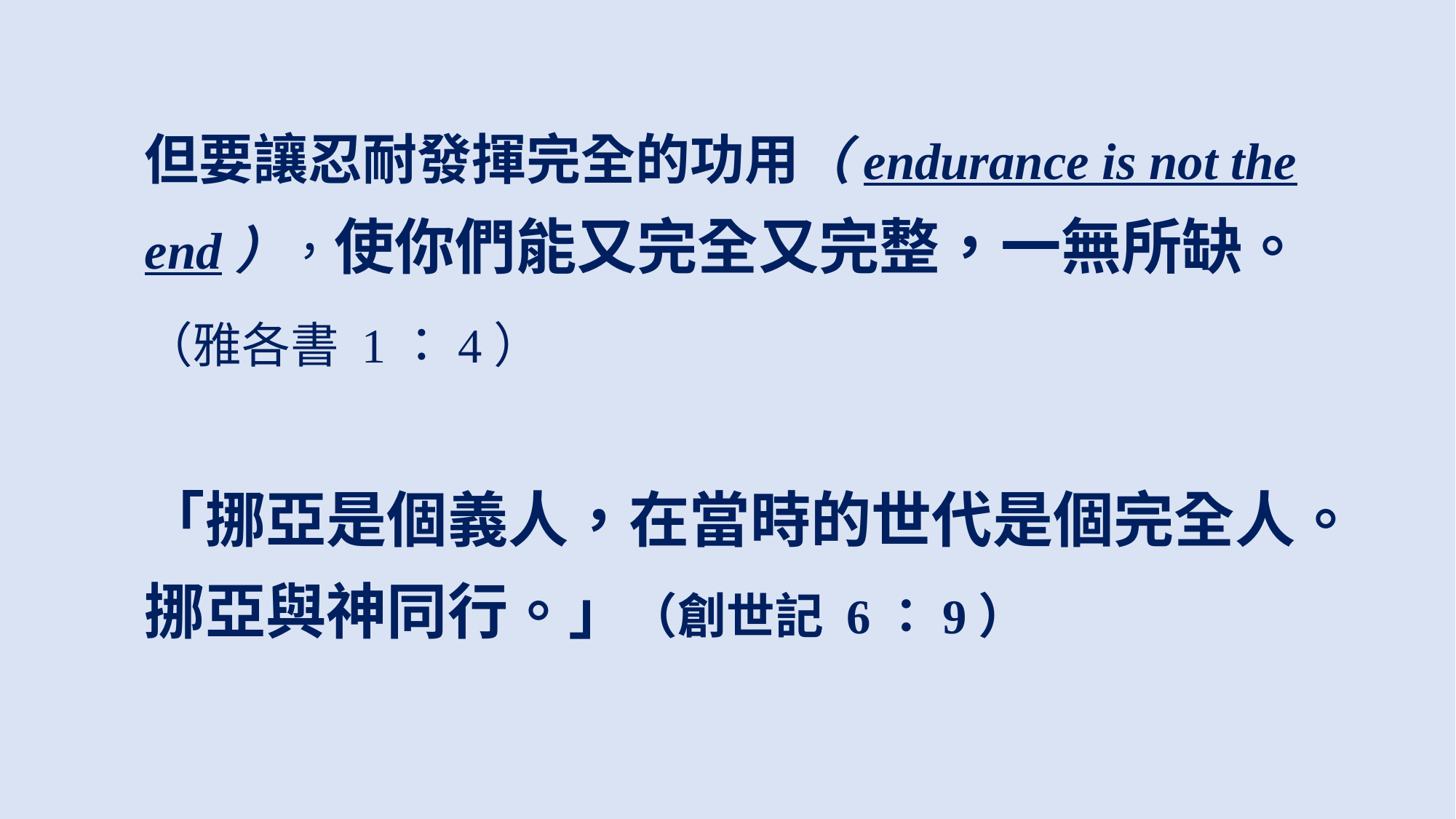

# 但要讓忍耐發揮完全的功用（endurance is not the end），使你們能又完全又完整，一無所缺。（雅各書 1：4） 「挪亞是個義人，在當時的世代是個完全人。挪亞與神同行。」（創世記 6：9）